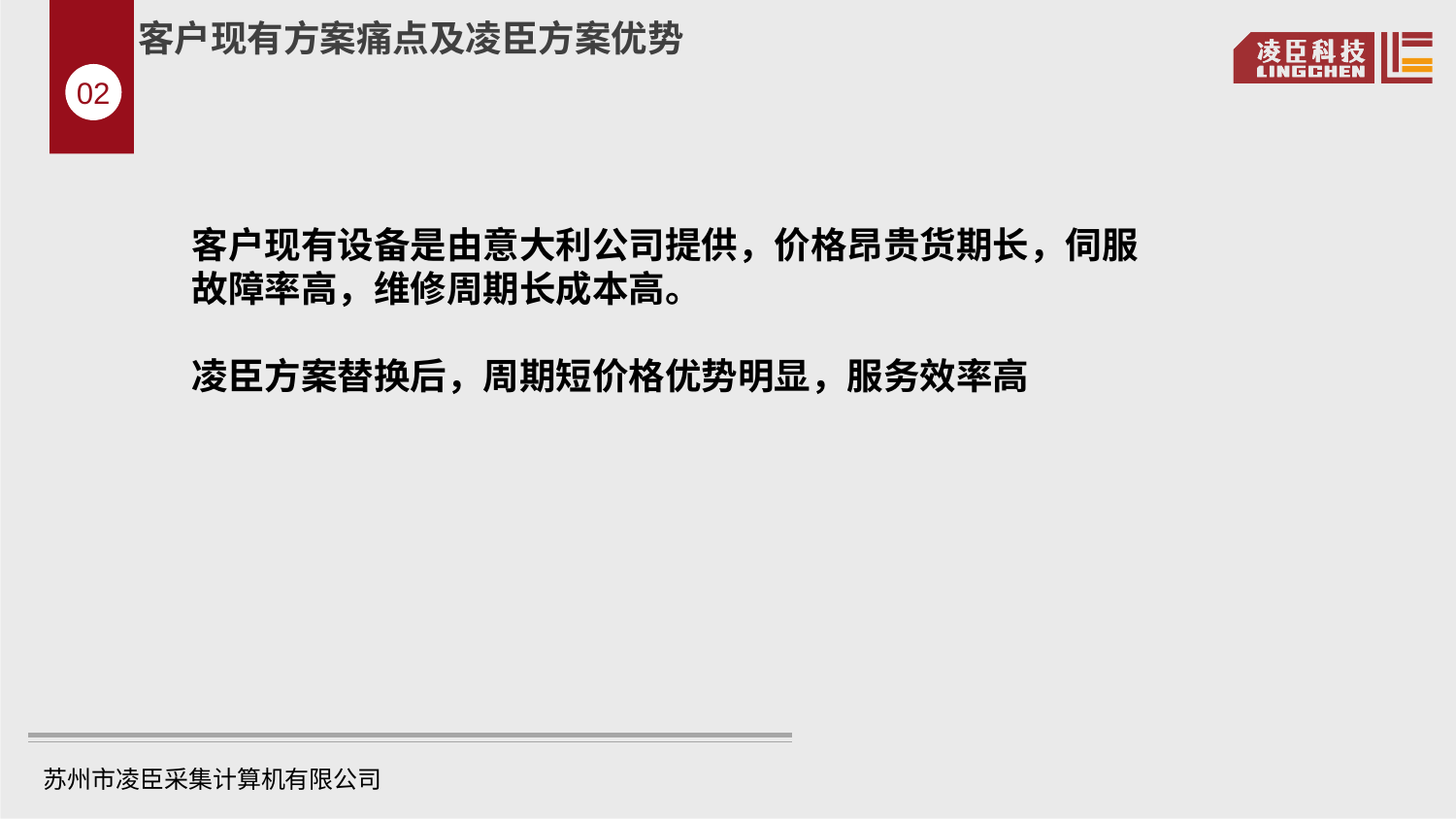

客户现有方案痛点及凌臣方案优势
02
客户现有设备是由意大利公司提供，价格昂贵货期长，伺服故障率高，维修周期长成本高。

凌臣方案替换后，周期短价格优势明显，服务效率高